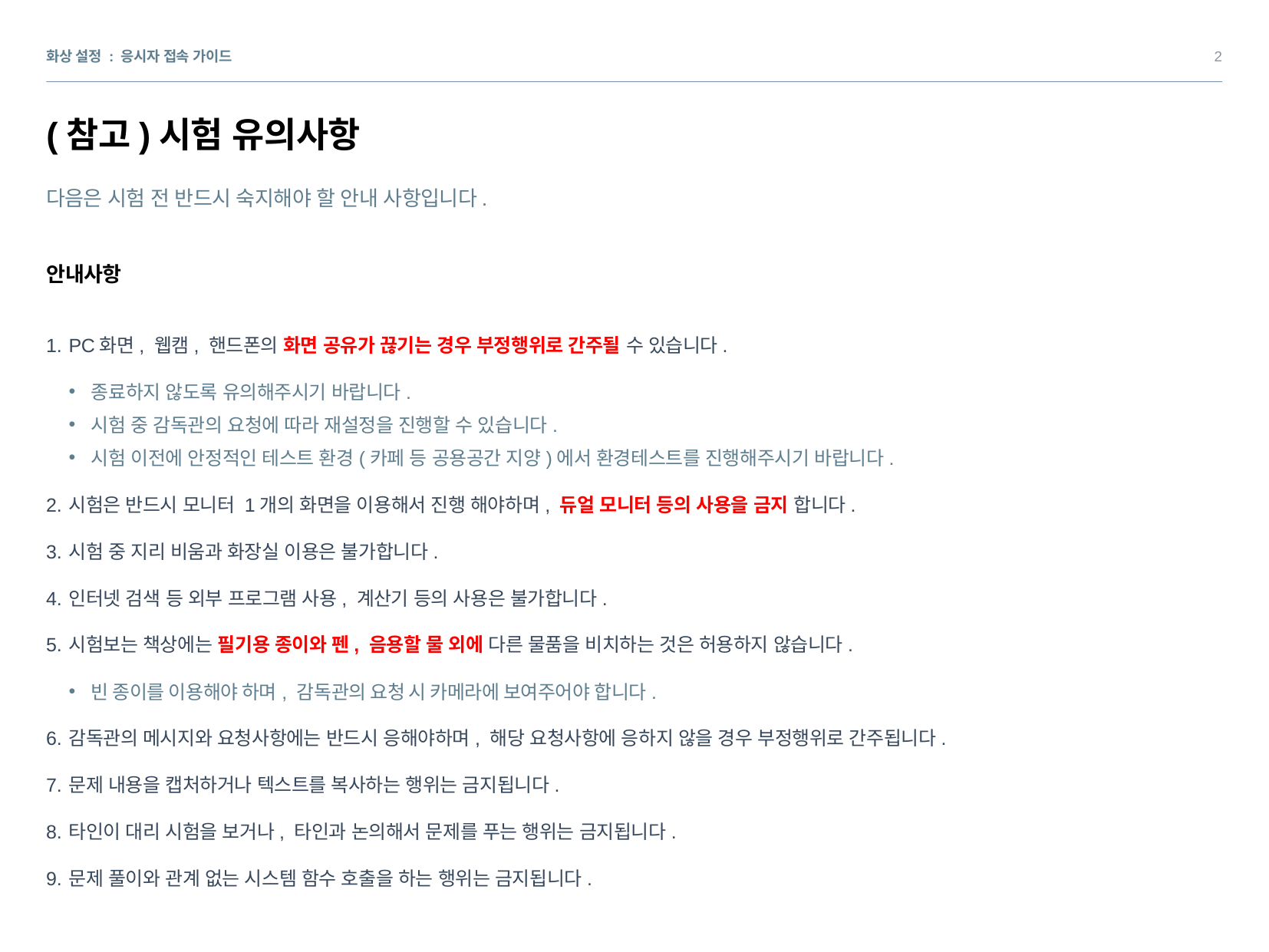

2
화상 설정 : 응시자 접속 가이드
# (참고)시험 유의사항
다음은 시험 전 반드시 숙지해야 할 안내 사항입니다.
안내사항
PC화면, 웹캠, 핸드폰의 화면 공유가 끊기는 경우 부정행위로 간주될 수 있습니다.
종료하지 않도록 유의해주시기 바랍니다.
시험 중 감독관의 요청에 따라 재설정을 진행할 수 있습니다.
시험 이전에 안정적인 테스트 환경(카페 등 공용공간 지양)에서 환경테스트를 진행해주시기 바랍니다.
시험은 반드시 모니터 1개의 화면을 이용해서 진행 해야하며, 듀얼 모니터 등의 사용을 금지 합니다.
시험 중 지리 비움과 화장실 이용은 불가합니다.
인터넷 검색 등 외부 프로그램 사용, 계산기 등의 사용은 불가합니다.
시험보는 책상에는 필기용 종이와 펜, 음용할 물 외에 다른 물품을 비치하는 것은 허용하지 않습니다.
빈 종이를 이용해야 하며, 감독관의 요청 시 카메라에 보여주어야 합니다.
감독관의 메시지와 요청사항에는 반드시 응해야하며, 해당 요청사항에 응하지 않을 경우 부정행위로 간주됩니다.
문제 내용을 캡처하거나 텍스트를 복사하는 행위는 금지됩니다.
타인이 대리 시험을 보거나, 타인과 논의해서 문제를 푸는 행위는 금지됩니다.
문제 풀이와 관계 없는 시스템 함수 호출을 하는 행위는 금지됩니다.